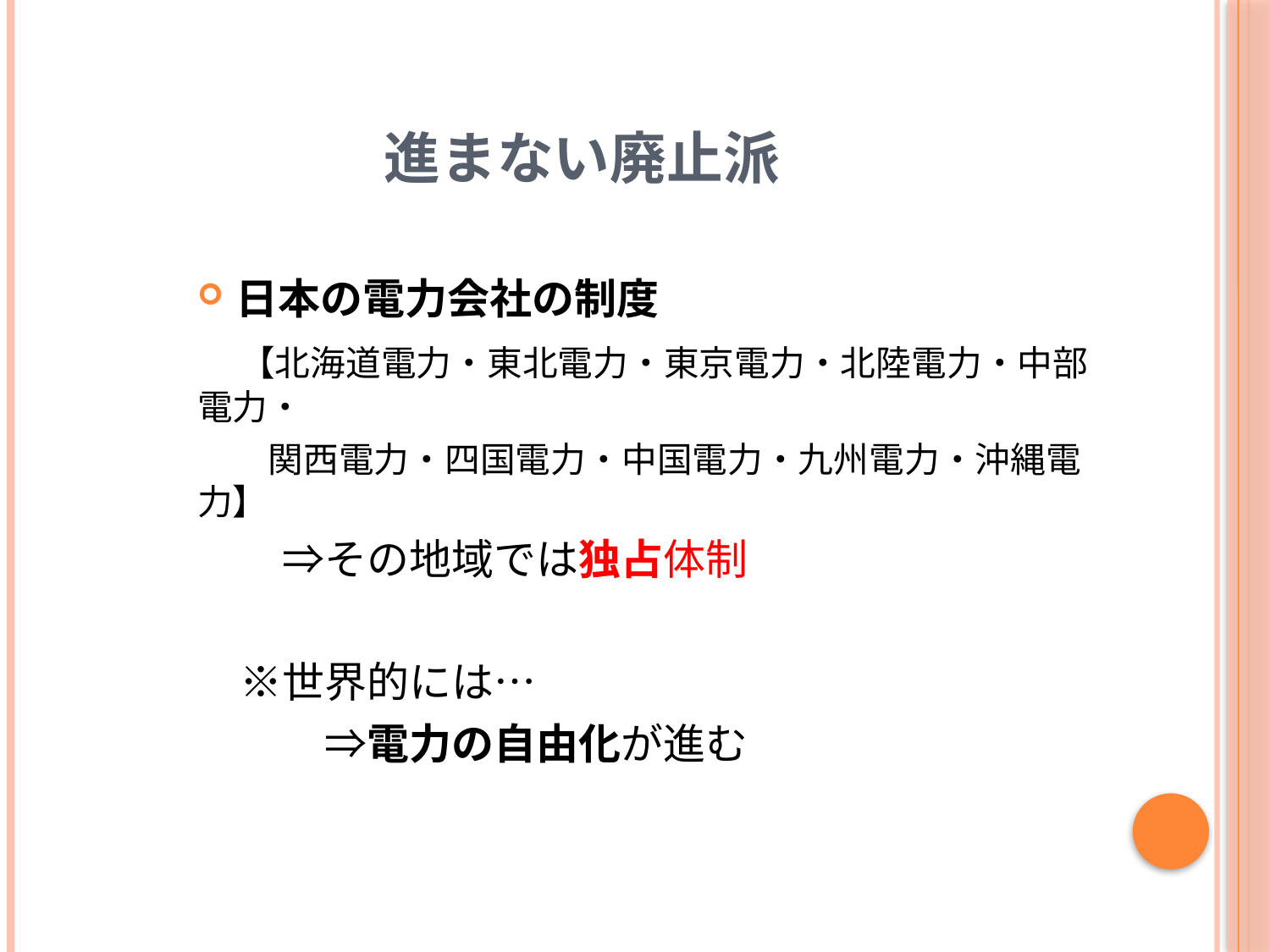

# 進まない廃止派
日本の電力会社の制度
　【北海道電力・東北電力・東京電力・北陸電力・中部電力・
　　関西電力・四国電力・中国電力・九州電力・沖縄電力】
　　⇒その地域では独占体制

　※世界的には…
　　　⇒電力の自由化が進む